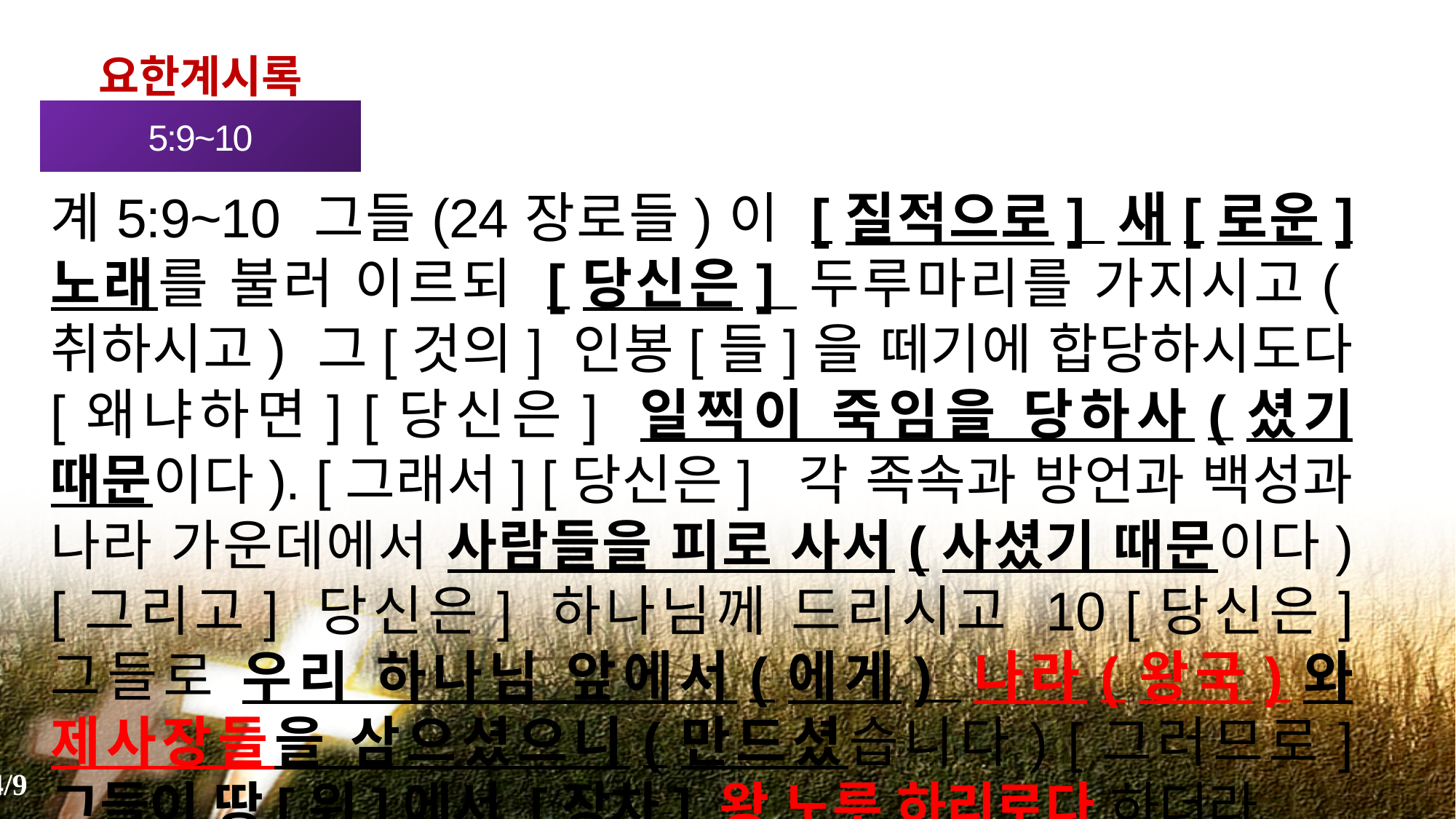

요한계시록

5:9~10
계5:9~10 그들(24장로들)이 [질적으로] 새[로운] 노래를 불러 이르되 [당신은] 두루마리를 가지시고(취하시고) 그[것의] 인봉[들]을 떼기에 합당하시도다 [왜냐하면] [당신은] 일찍이 죽임을 당하사(셨기 때문이다). [그래서] [당신은]  각 족속과 방언과 백성과 나라 가운데에서 사람들을 피로 사서(사셨기 때문이다) [그리고] 당신은] 하나님께 드리시고 10 [당신은] 그들로 우리 하나님 앞에서(에게) 나라(왕국)와 제사장들을 삼으셨으니(만드셨습니다) [그러므로] 그들이 땅[위]에서 [장차] 왕 노릇 하리로다 하더라